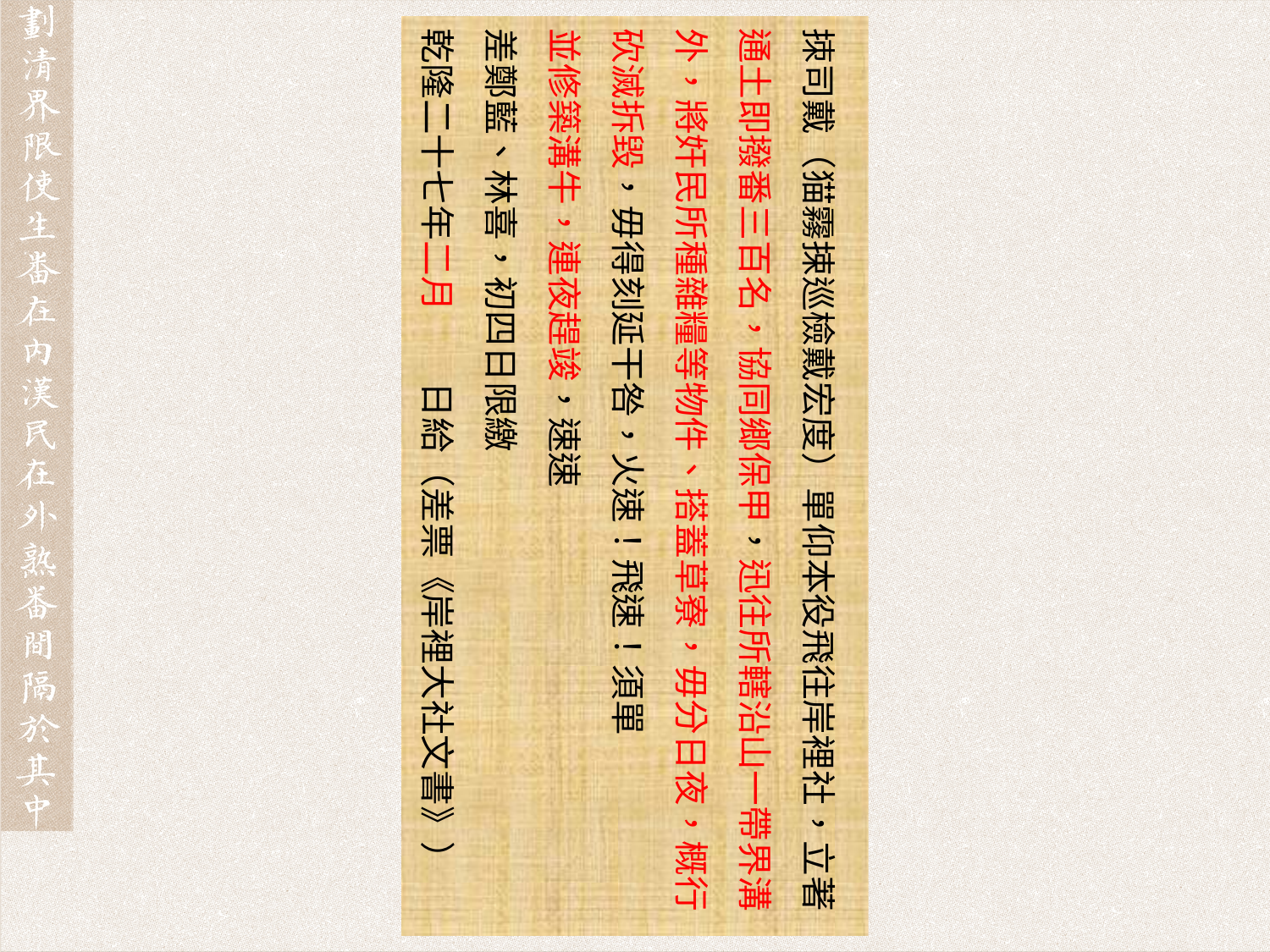

拺司戴（猫霧捒巡檢戴宏度）單仰本役飛往岸裡社，立著通土即撥番三百名，協同鄉保甲，迅往所轄沿山一帶界溝外，將奸民所種雜糧等物件、搭蓋草寮，毋分日夜，概行砍滅拆毀，毋得刻延干咎，火速！飛速！須單
並修築溝牛，連夜趕竣，速速
差鄭藍、林喜，初四日限繳
乾隆二十七年二月　　日給（差票《岸裡大社文書》）